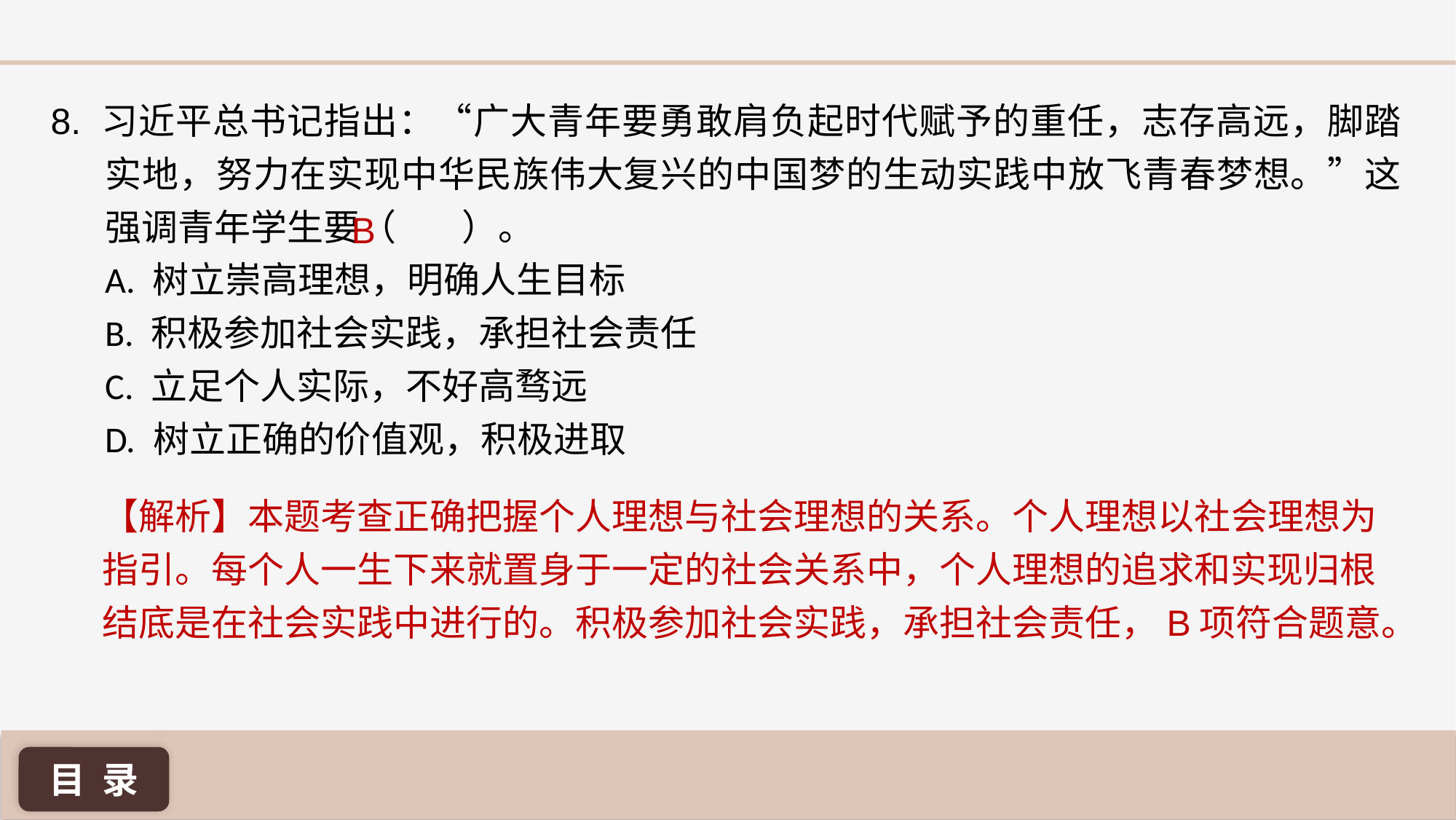

8. 习近平总书记指出：“广大青年要勇敢肩负起时代赋予的重任，志存高远，脚踏实地，努力在实现中华民族伟大复兴的中国梦的生动实践中放飞青春梦想。”这强调青年学生要（        ）。
A. 树立崇高理想，明确人生目标
B. 积极参加社会实践，承担社会责任
C. 立足个人实际，不好高骛远
D. 树立正确的价值观，积极进取
B
【解析】本题考查正确把握个人理想与社会理想的关系。个人理想以社会理想为指引。每个人一生下来就置身于一定的社会关系中，个人理想的追求和实现归根结底是在社会实践中进行的。积极参加社会实践，承担社会责任，B项符合题意。